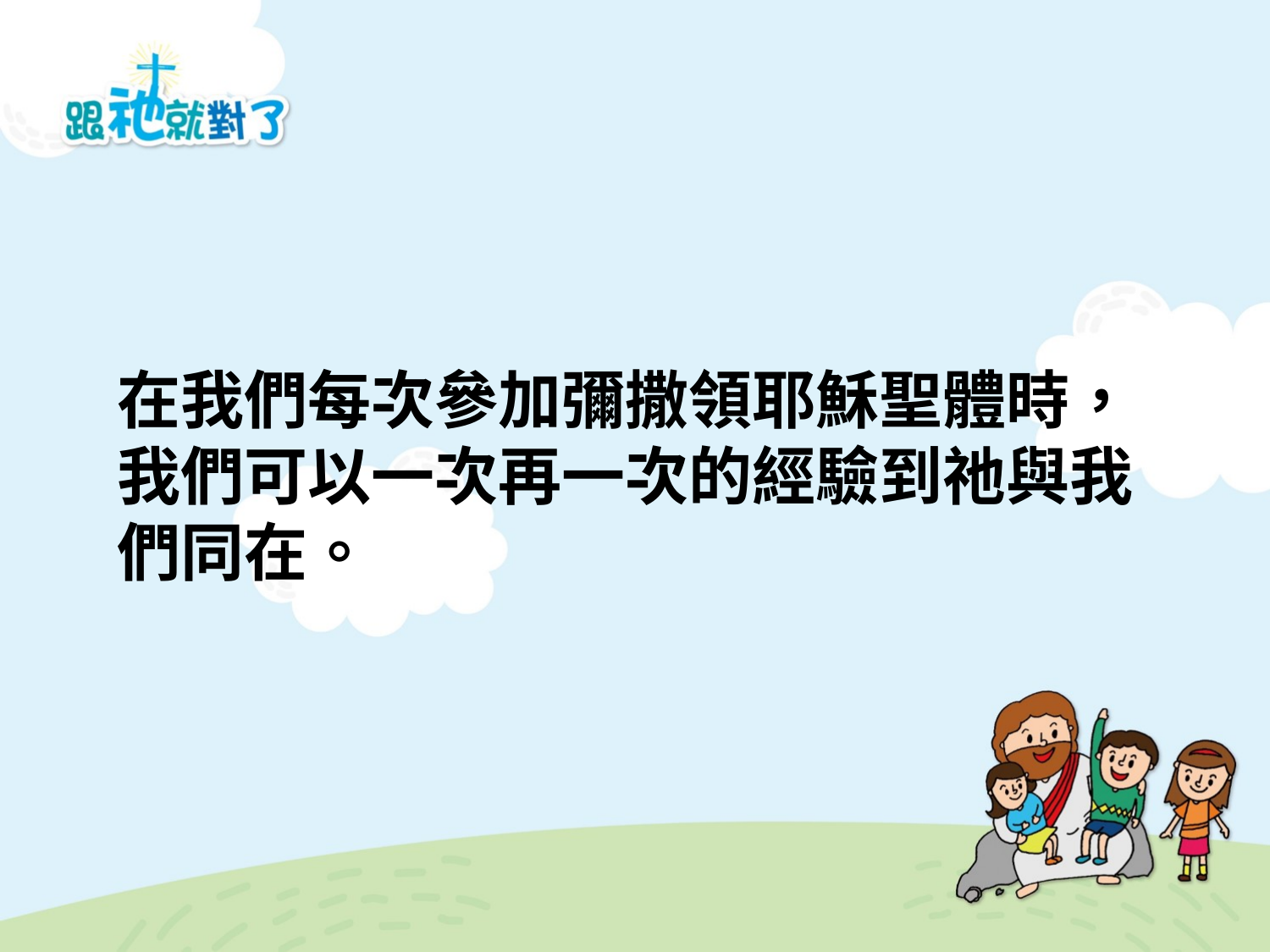

在我們每次參加彌撒領耶穌聖體時，我們可以一次再一次的經驗到祂與我們同在。